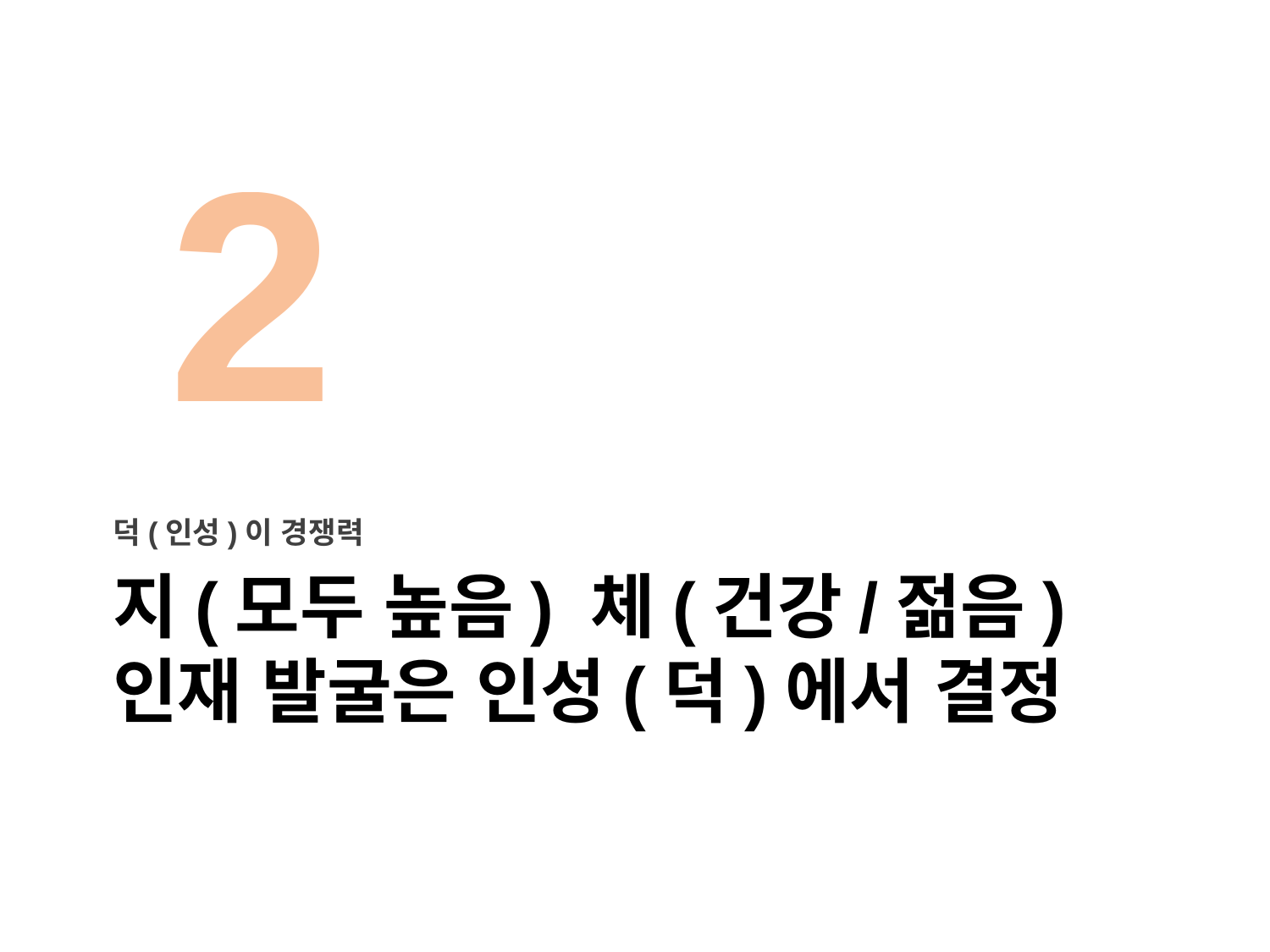

2
덕(인성)이 경쟁력
# 지(모두 높음) 체(건강/젊음) 인재 발굴은 인성(덕)에서 결정